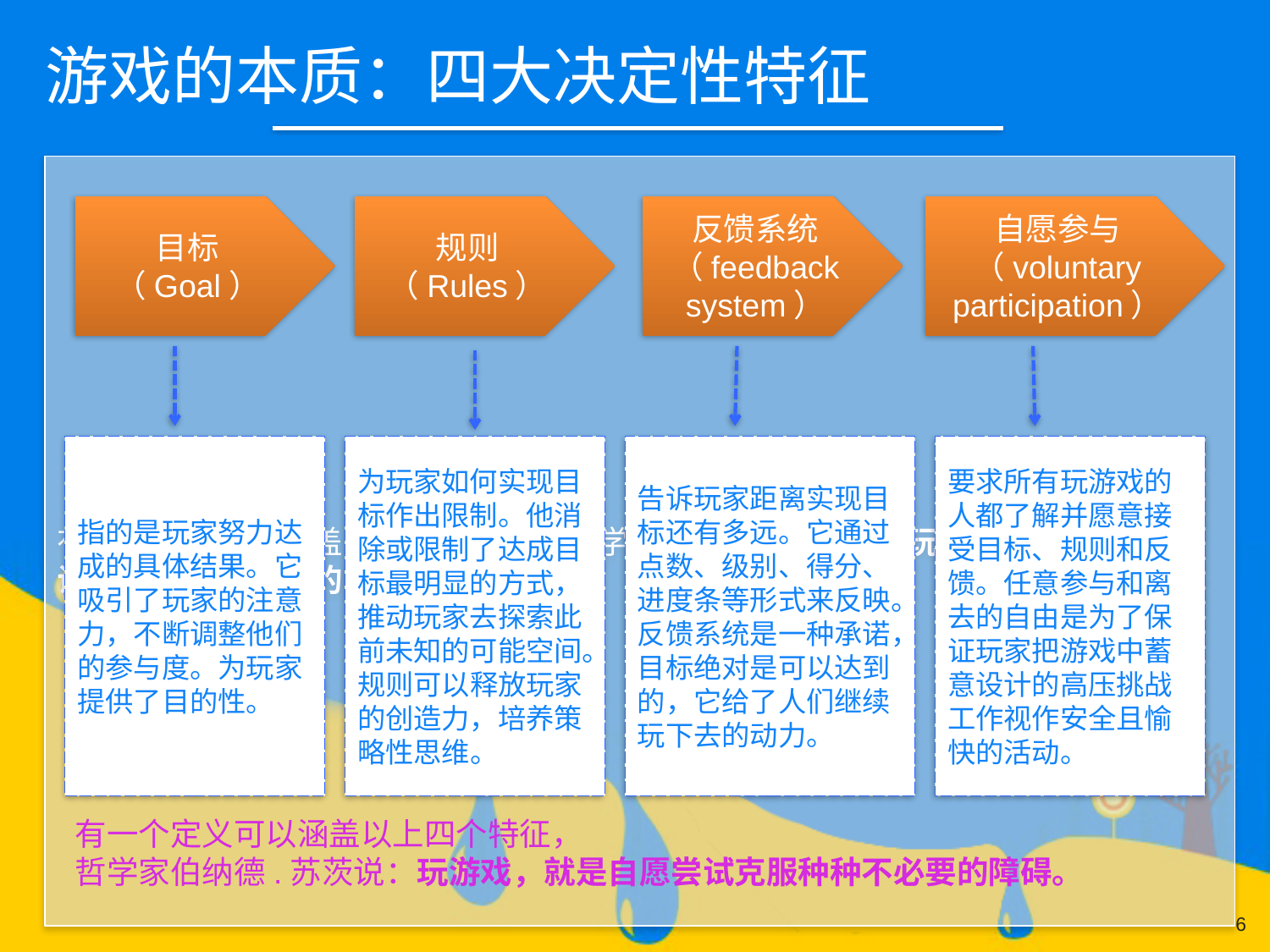

# 游戏的本质：四大决定性特征

有一个定义可以涵盖以上四个特征，哲学家伯纳德.苏茨说：玩游戏，就是自愿尝试克服种种不必要的障碍。
目标（Goal）
规则（Rules）
反馈系统（feedback system）
自愿参与（voluntary participation）
指的是玩家努力达成的具体结果。它吸引了玩家的注意力，不断调整他们的参与度。为玩家提供了目的性。
为玩家如何实现目标作出限制。他消除或限制了达成目标最明显的方式，推动玩家去探索此前未知的可能空间。规则可以释放玩家的创造力，培养策略性思维。
告诉玩家距离实现目标还有多远。它通过点数、级别、得分、进度条等形式来反映。反馈系统是一种承诺，目标绝对是可以达到的，它给了人们继续玩下去的动力。
要求所有玩游戏的人都了解并愿意接受目标、规则和反馈。任意参与和离去的自由是为了保证玩家把游戏中蓄意设计的高压挑战工作视作安全且愉快的活动。
有一个定义可以涵盖以上四个特征，
哲学家伯纳德.苏茨说：玩游戏，就是自愿尝试克服种种不必要的障碍。